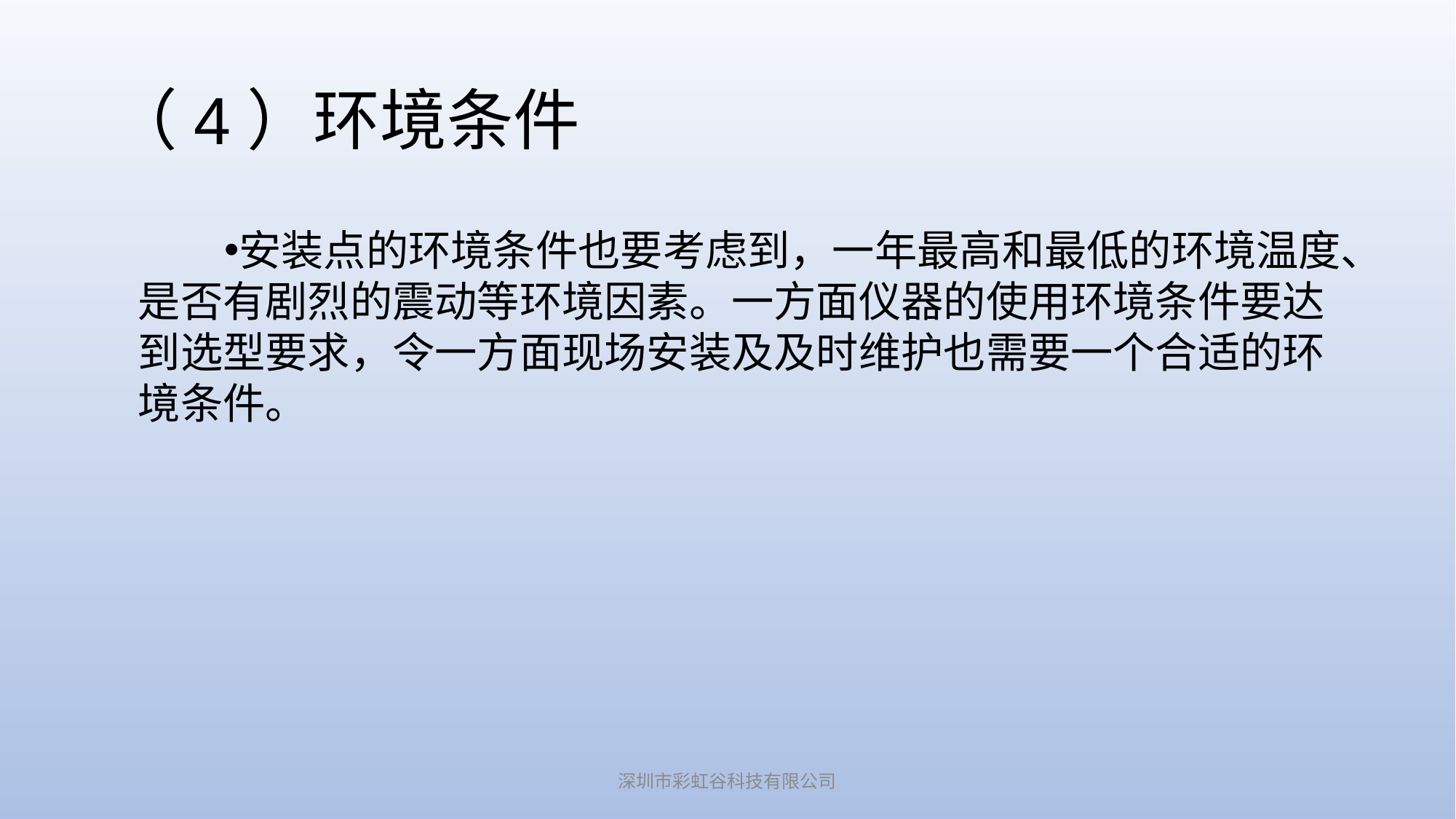

# （4）环境条件
安装点的环境条件也要考虑到，一年最高和最低的环境温度、是否有剧烈的震动等环境因素。一方面仪器的使用环境条件要达到选型要求，令一方面现场安装及及时维护也需要一个合适的环境条件。
深圳市彩虹谷科技有限公司
13